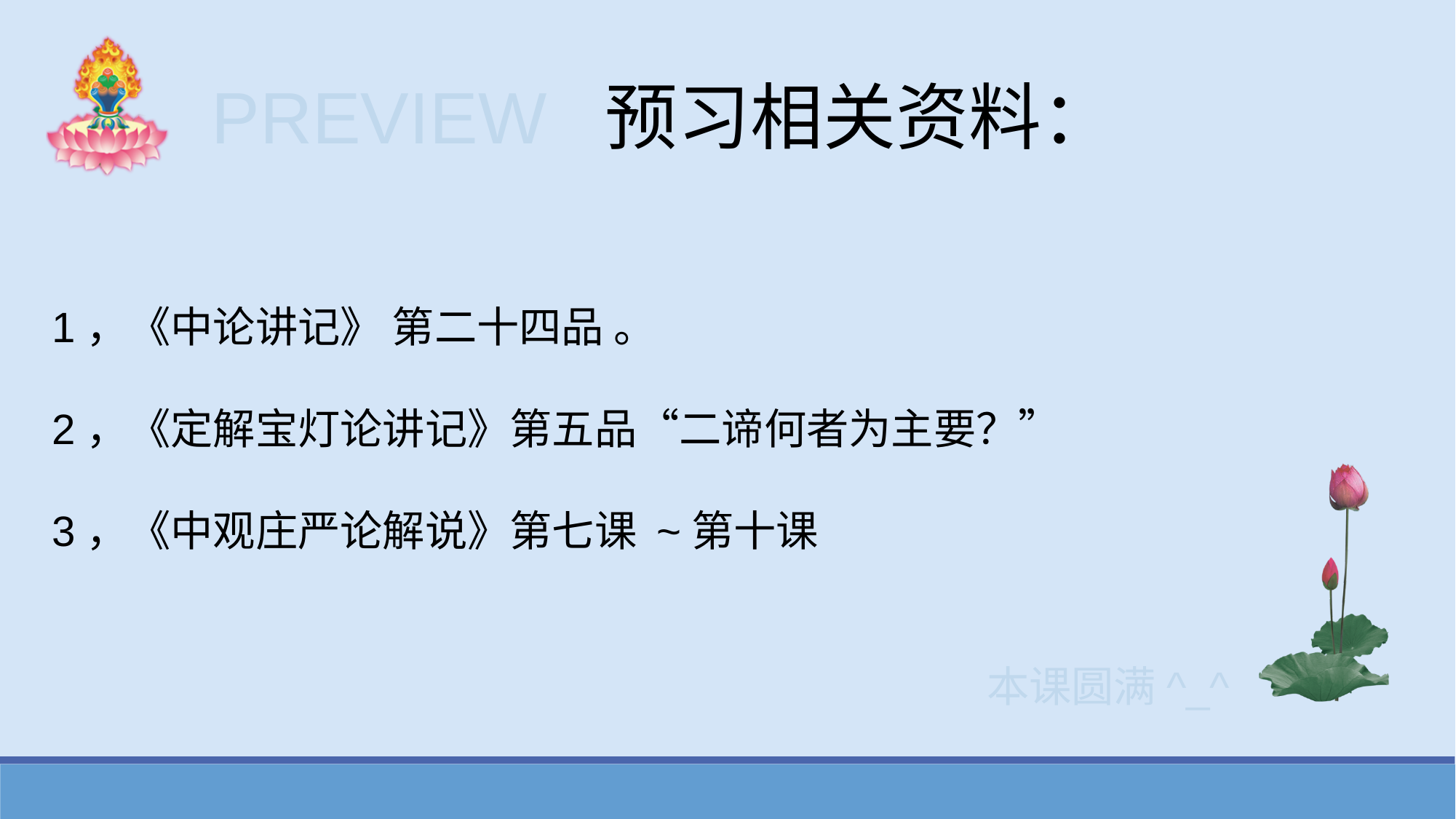

PREVIEW  预习相关资料：
1，《中论讲记》 第二十四品 。

2，《定解宝灯论讲记》第五品“二谛何者为主要？”

3，《中观庄严论解说》第七课 ~第十课
本课圆满^_^